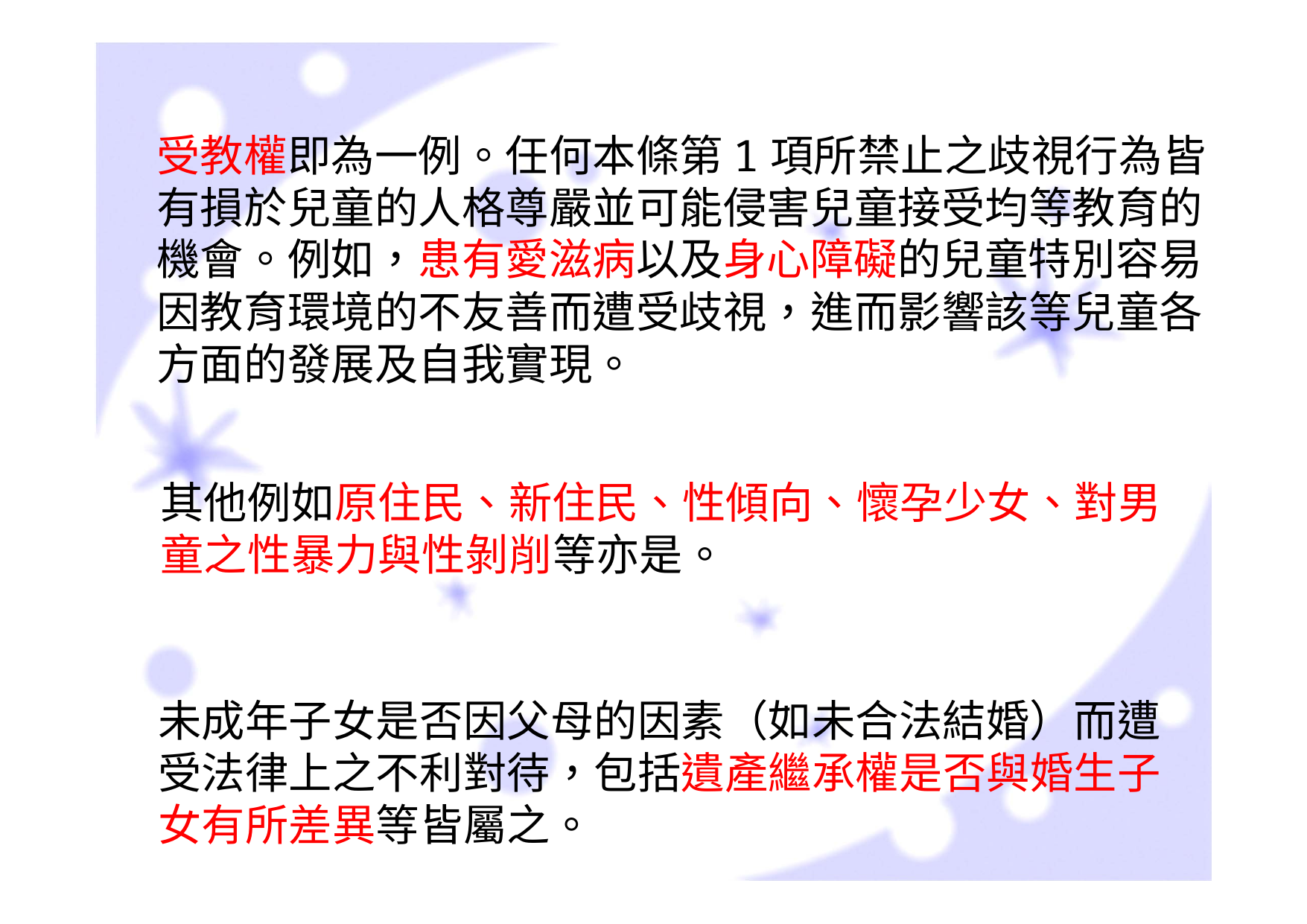

受教權即為一例。任何本條第1項所禁止之歧視行為皆有損於兒童的人格尊嚴並可能侵害兒童接受均等教育的機會。例如，患有愛滋病以及身心障礙的兒童特別容易因教育環境的不友善而遭受歧視，進而影響該等兒童各方面的發展及自我實現。
其他例如原住民、新住民、性傾向、懷孕少女、對男童之性暴力與性剝削等亦是。
未成年子女是否因父母的因素（如未合法結婚）而遭受法律上之不利對待，包括遺產繼承權是否與婚生子女有所差異等皆屬之。